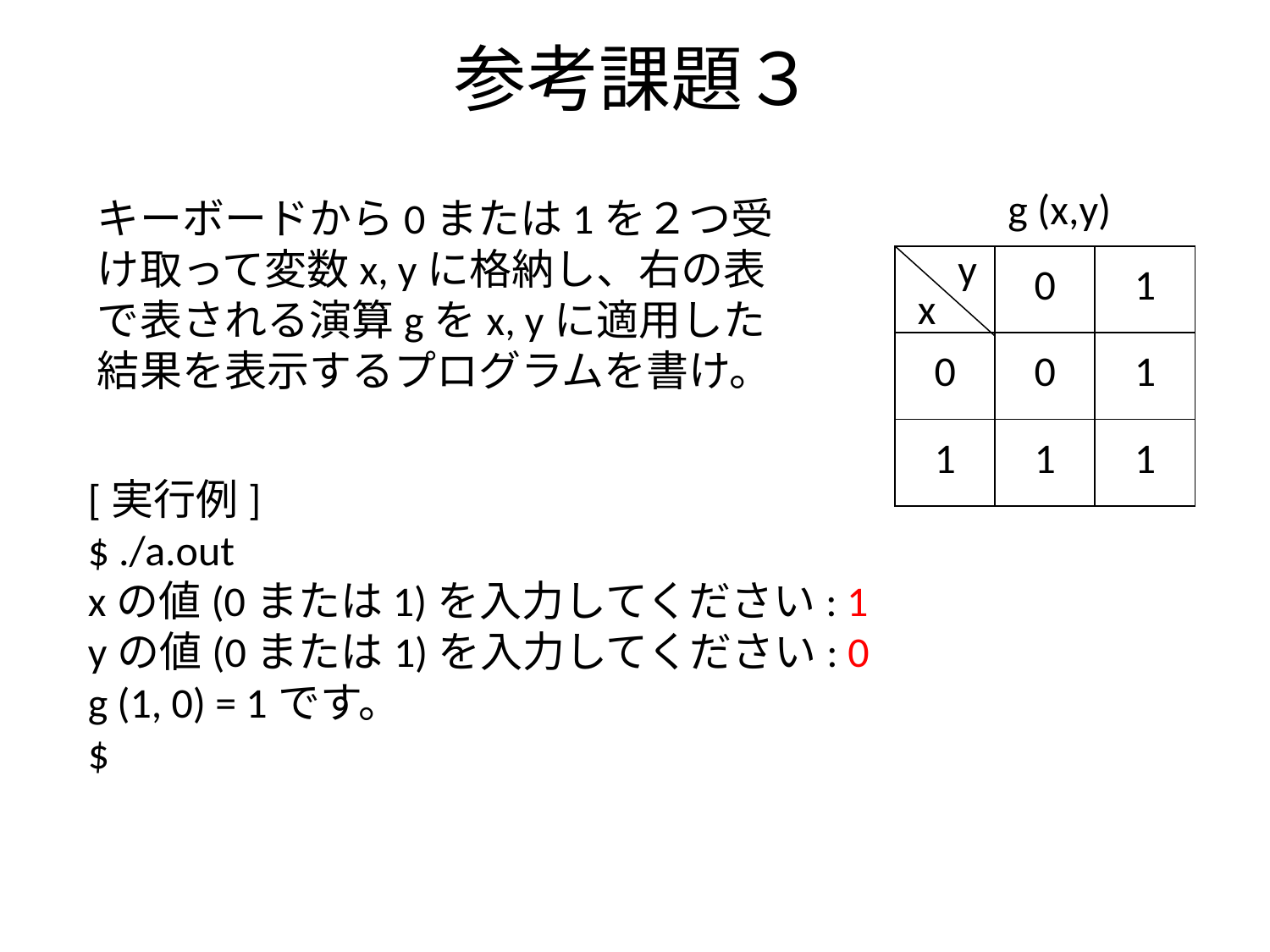

# 参考課題３
g (x,y)
キーボードから0または1を２つ受け取って変数x, yに格納し、右の表で表される演算gをx, yに適用した結果を表示するプログラムを書け。
y
|  | 0 | 1 |
| --- | --- | --- |
| 0 | 0 | 1 |
| 1 | 1 | 1 |
x
[実行例]
$ ./a.out
xの値(0または1)を入力してください: 1
yの値(0または1)を入力してください: 0
g (1, 0) = 1です。
$